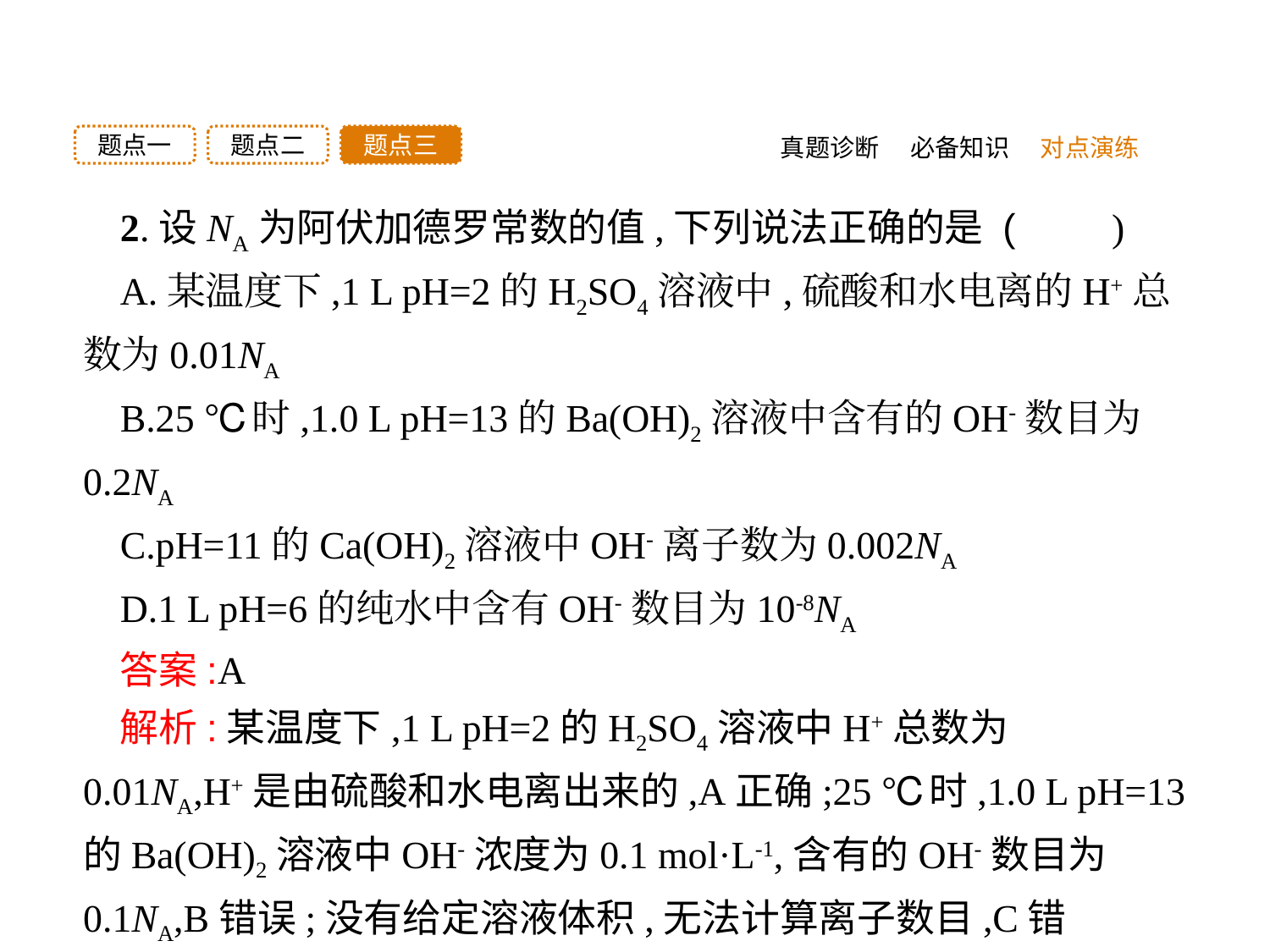

题点三
题点二
题点一
真题诊断
必备知识
对点演练
2.设NA为阿伏加德罗常数的值,下列说法正确的是 (　　)
A.某温度下,1 L pH=2的H2SO4溶液中,硫酸和水电离的H+总数为0.01NA
B.25 ℃时,1.0 L pH=13的Ba(OH)2溶液中含有的OH-数目为0.2NA
C.pH=11的Ca(OH)2溶液中OH-离子数为0.002NA
D.1 L pH=6的纯水中含有OH-数目为10-8NA
答案:A
解析:某温度下,1 L pH=2的H2SO4溶液中H+总数为0.01NA,H+是由硫酸和水电离出来的,A正确;25 ℃时,1.0 L pH=13的Ba(OH)2溶液中OH-浓度为0.1 mol·L-1,含有的OH-数目为0.1NA,B错误;没有给定溶液体积,无法计算离子数目,C错误;pH=6的纯水中c(H+)=c(OH-)=10-6 mol·L-1,1 L pH=6的纯水中含有OH-的数目为10-6NA,D错误。